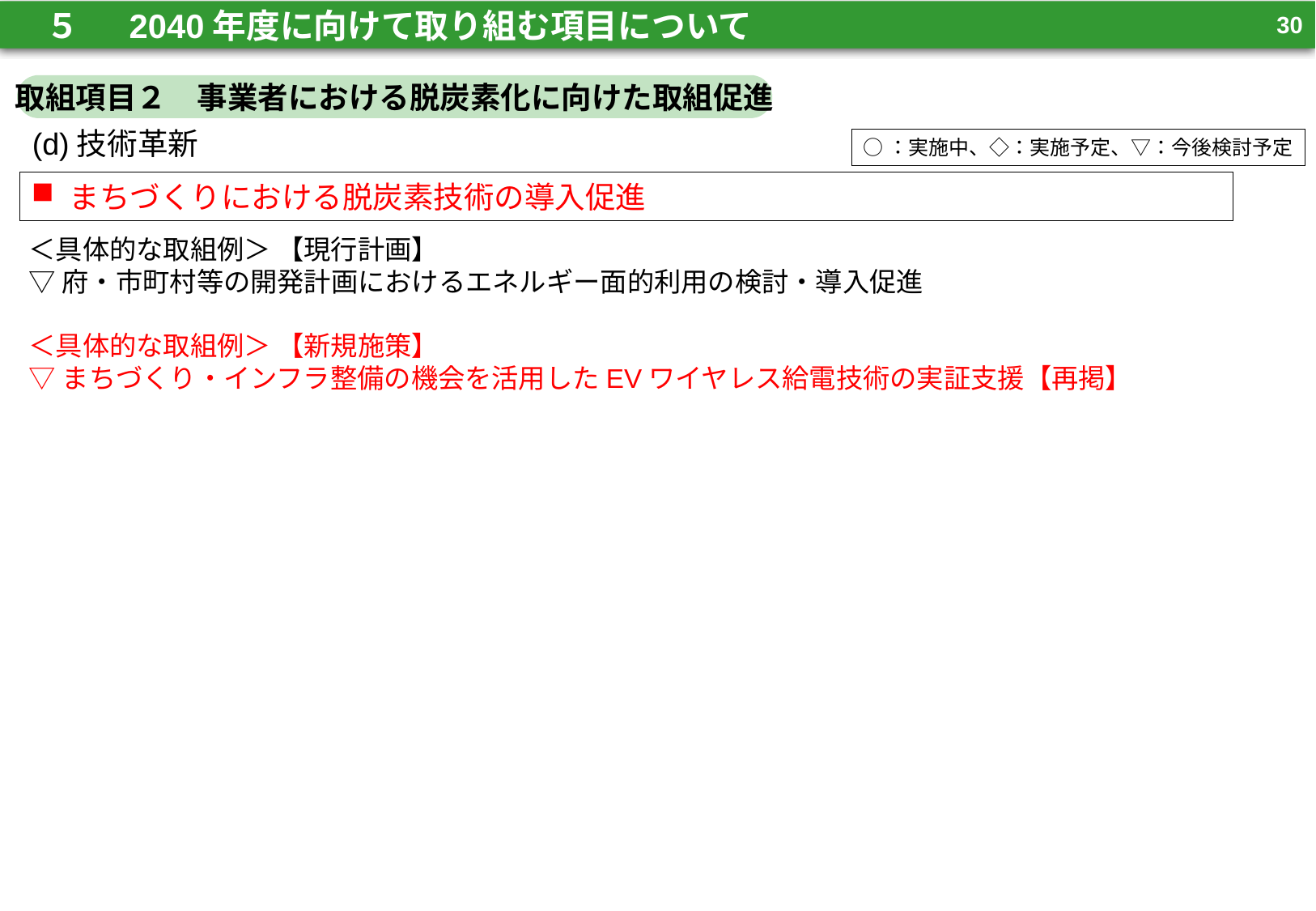

30
　５　 2040年度に向けて取り組む項目について
30
取組項目２　事業者における脱炭素化に向けた取組促進
(d)技術革新
○：実施中、◇：実施予定、▽：今後検討予定
まちづくりにおける脱炭素技術の導入促進
＜具体的な取組例＞ 【現行計画】
▽府・市町村等の開発計画におけるエネルギー面的利用の検討・導入促進

＜具体的な取組例＞ 【新規施策】
▽まちづくり・インフラ整備の機会を活用したEVワイヤレス給電技術の実証支援【再掲】